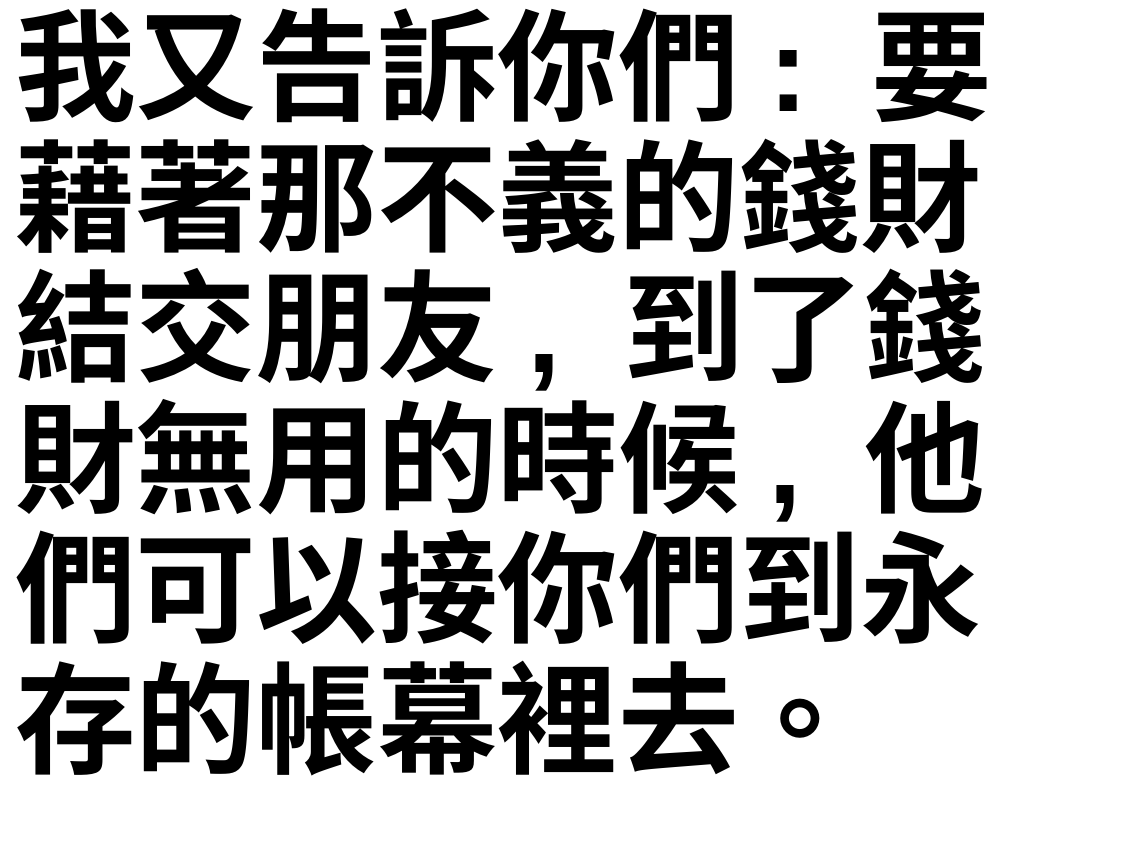

我又告訴你們: 要藉著那不義的錢財結交朋友, 到了錢財無用的時候, 他們可以接你們到永存的帳幕裡去。